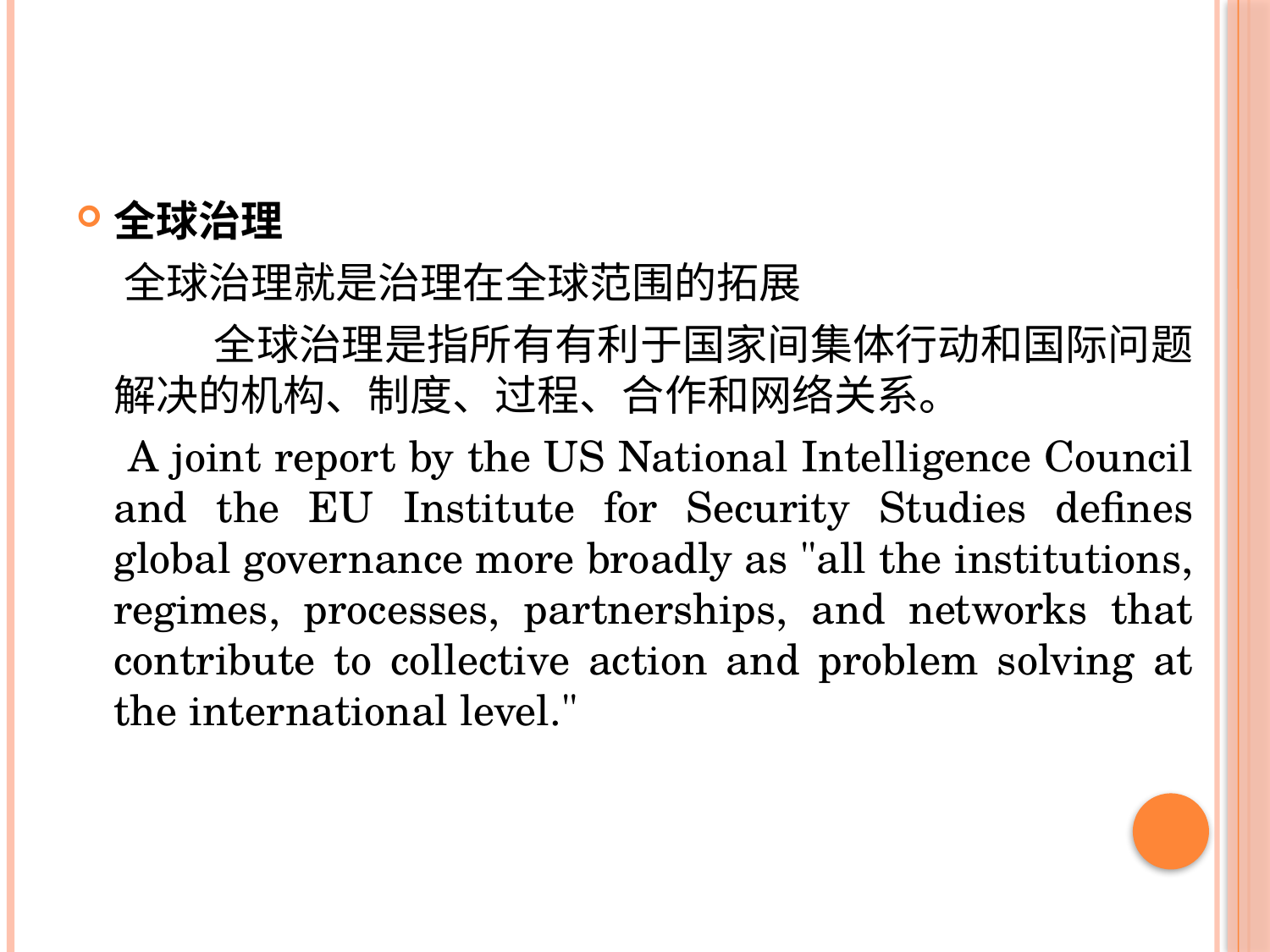

#
全球治理
    全球治理就是治理在全球范围的拓展
             全球治理是指所有有利于国家间集体行动和国际问题解决的机构、制度、过程、合作和网络关系。
    A joint report by the US National Intelligence Council and the EU Institute for Security Studies defines global governance more broadly as "all the institutions, regimes, processes, partnerships, and networks that contribute to collective action and problem solving at the international level."